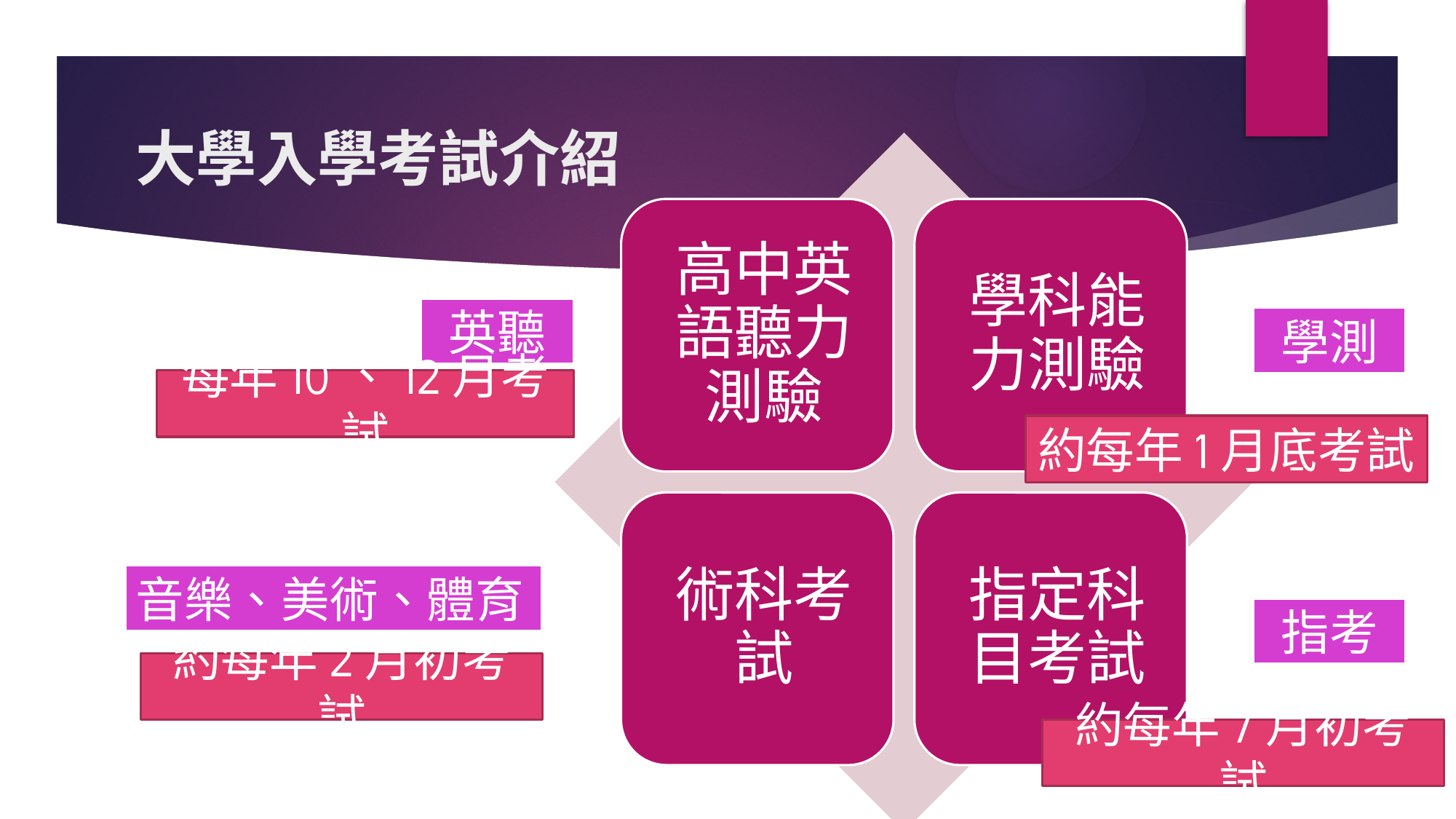

# 大學入學考試介紹
高中英語聽力測驗
學科能力測驗
術科考試
指定科目考試
英聽
學測
每年10、12月考試
約每年1月底考試
音樂、美術、體育
指考
約每年2月初考試
約每年7月初考試